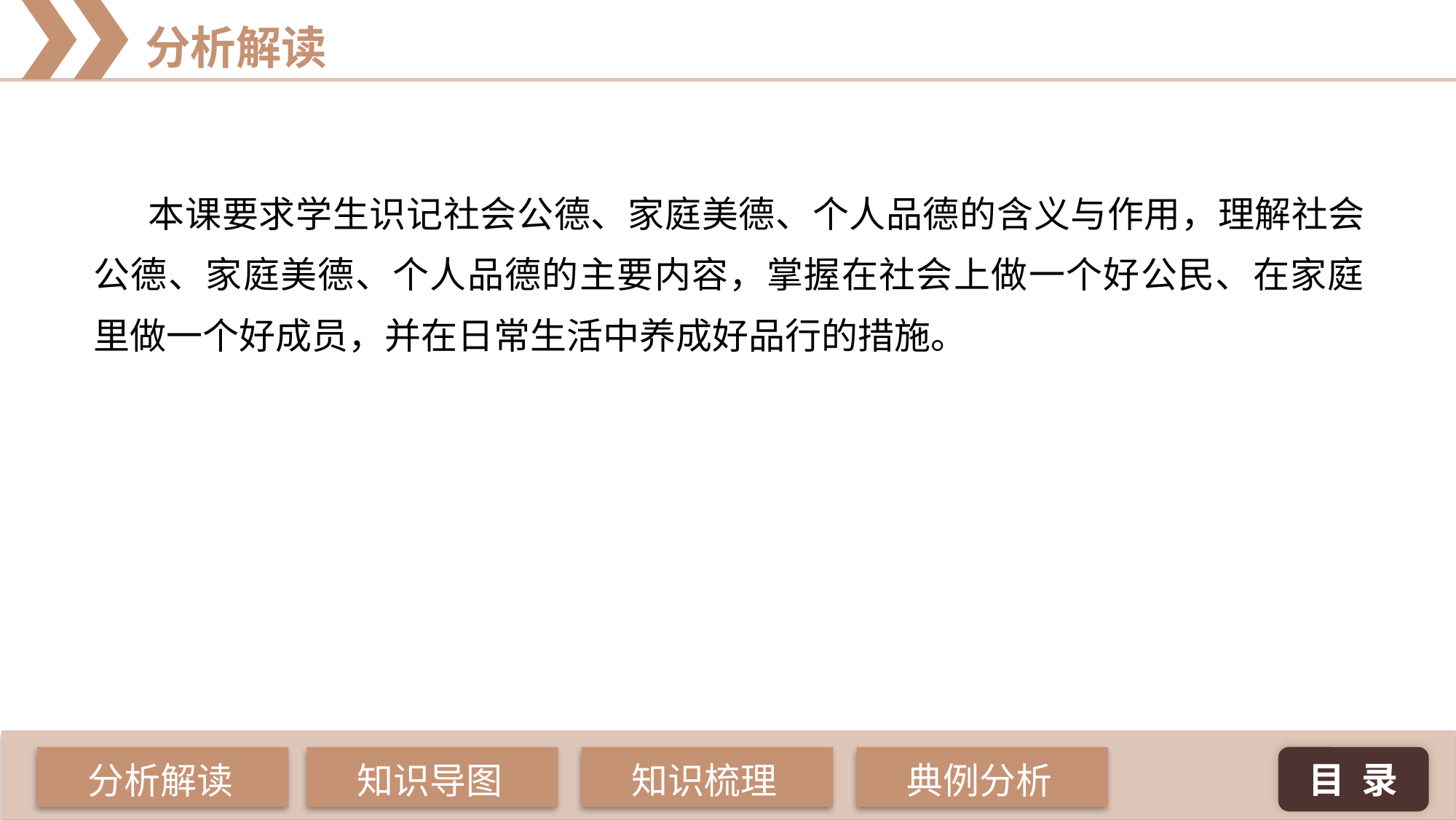

本课要求学生识记社会公德、家庭美德、个人品德的含义与作用，理解社会公德、家庭美德、个人品德的主要内容，掌握在社会上做一个好公民、在家庭里做一个好成员，并在日常生活中养成好品行的措施。